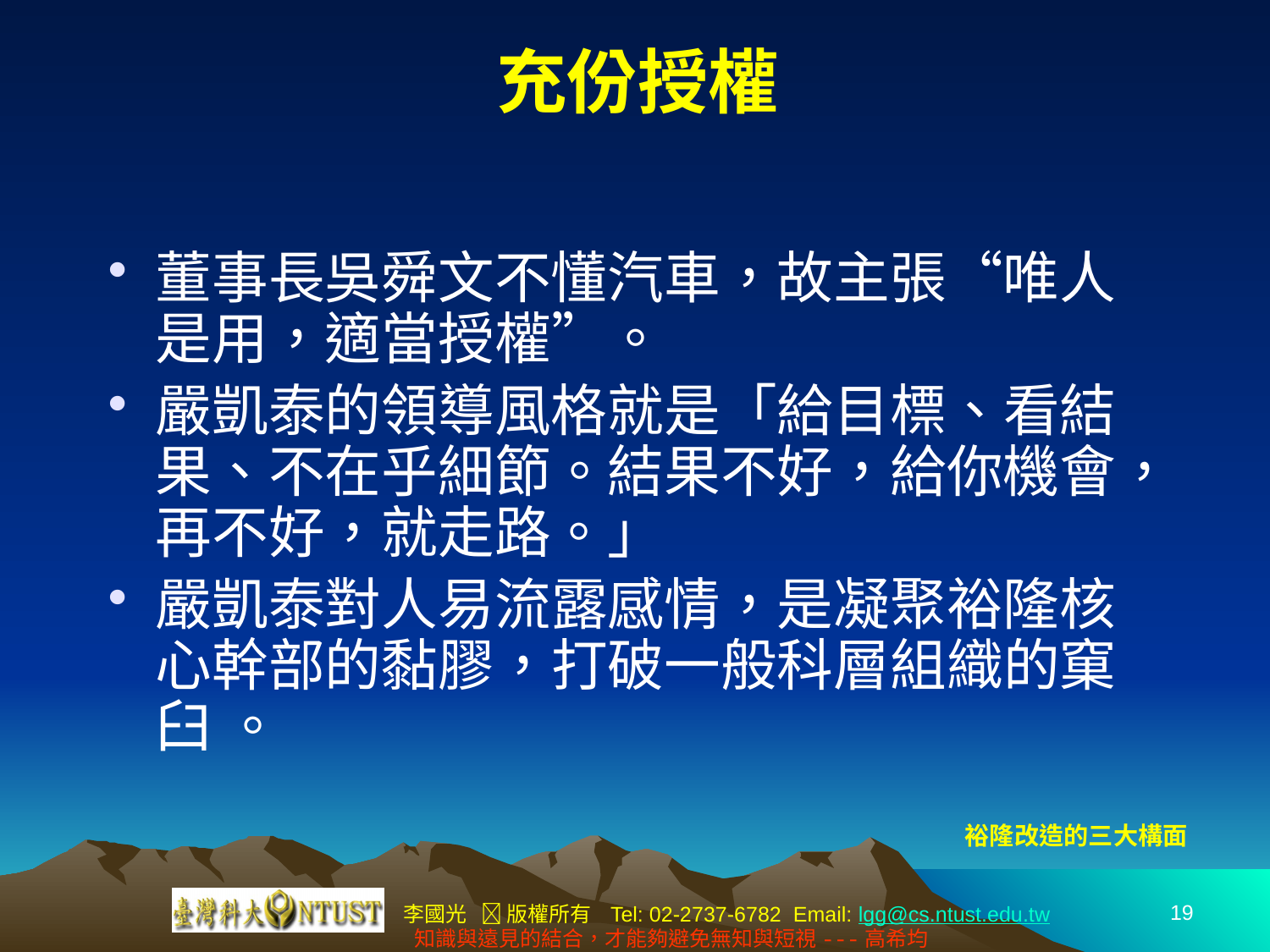

# 充份授權
董事長吳舜文不懂汽車，故主張“唯人是用，適當授權”。
嚴凱泰的領導風格就是「給目標、看結果、不在乎細節。結果不好，給你機會，再不好，就走路。」
嚴凱泰對人易流露感情，是凝聚裕隆核心幹部的黏膠，打破一般科層組織的窠臼 。
裕隆改造的三大構面
19